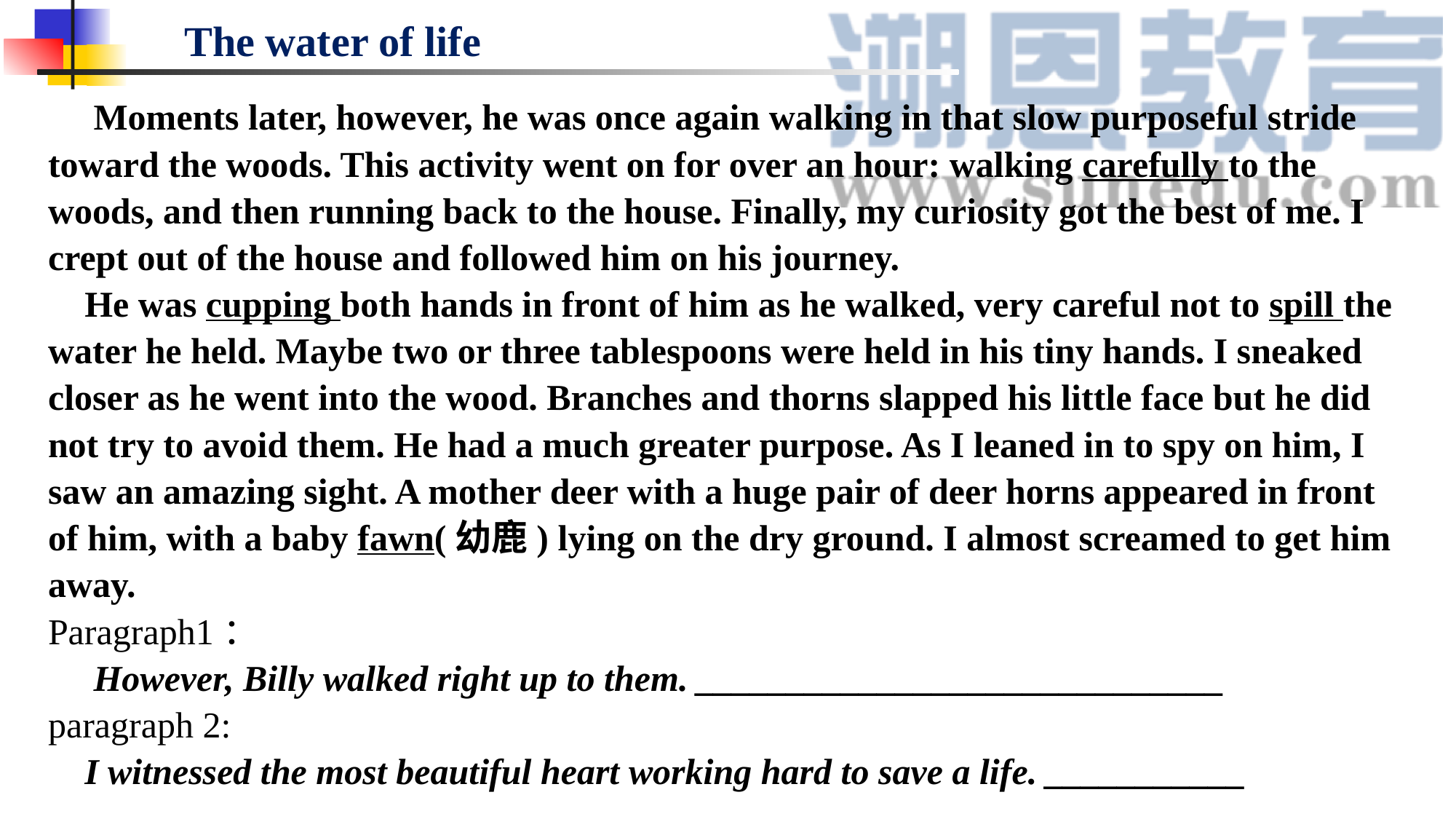

The water of life
     Moments later, however, he was once again walking in that slow purposeful stride toward the woods. This activity went on for over an hour: walking carefully to the woods, and then running back to the house. Finally, my curiosity got the best of me. I crept out of the house and followed him on his journey.
    He was cupping both hands in front of him as he walked, very careful not to spill the water he held. Maybe two or three tablespoons were held in his tiny hands. I sneaked closer as he went into the wood. Branches and thorns slapped his little face but he did not try to avoid them. He had a much greater purpose. As I leaned in to spy on him, I saw an amazing sight. A mother deer with a huge pair of deer horns appeared in front of him, with a baby fawn(幼鹿) lying on the dry ground. I almost screamed to get him away.
Paragraph1：
     However, Billy walked right up to them. _____________________________
paragraph 2:
    I witnessed the most beautiful heart working hard to save a life. ___________